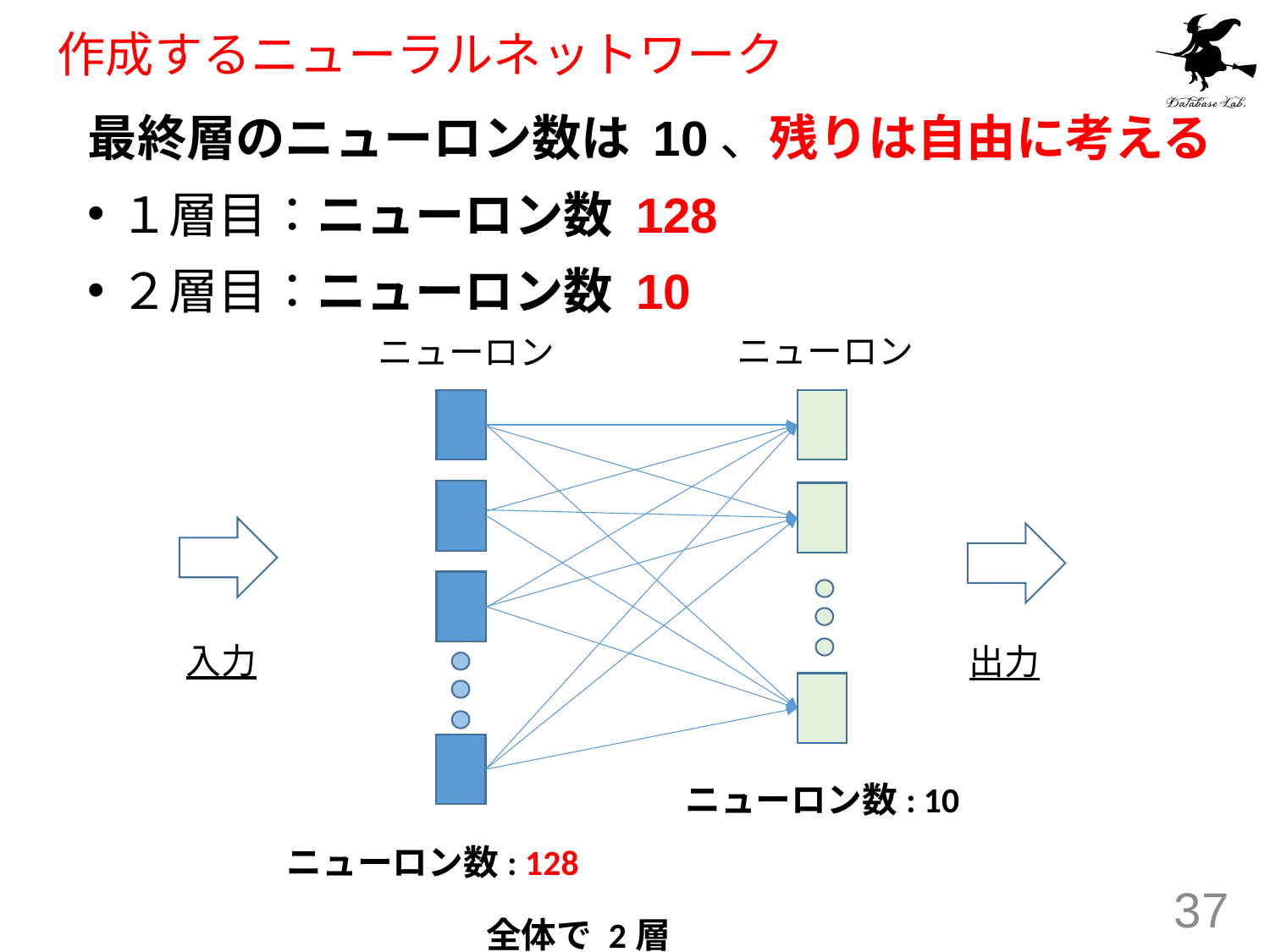

# 作成するニューラルネットワーク
最終層のニューロン数は 10、残りは自由に考える
１層目：ニューロン数 128
２層目：ニューロン数 10
ニューロン
ニューロン

入力
出力
ニューロン数: 10
ニューロン数: 128
37
全体で 2層